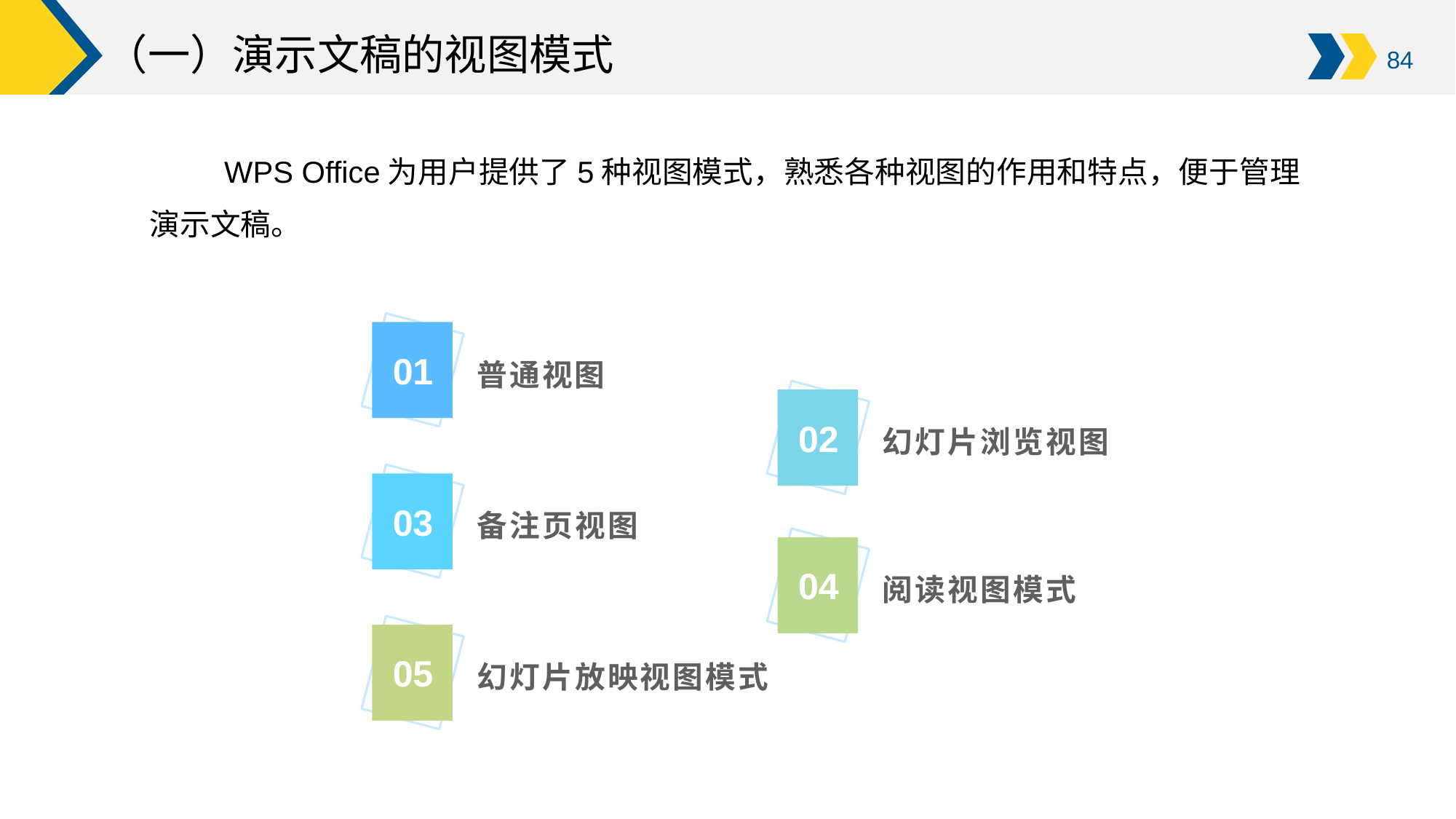

# （一）演示文稿的视图模式
WPS Office为用户提供了5种视图模式，熟悉各种视图的作用和特点，便于管理演示文稿。
普通视图

01
幻灯片浏览视图

02
备注页视图

03
阅读视图模式

04
幻灯片放映视图模式

05